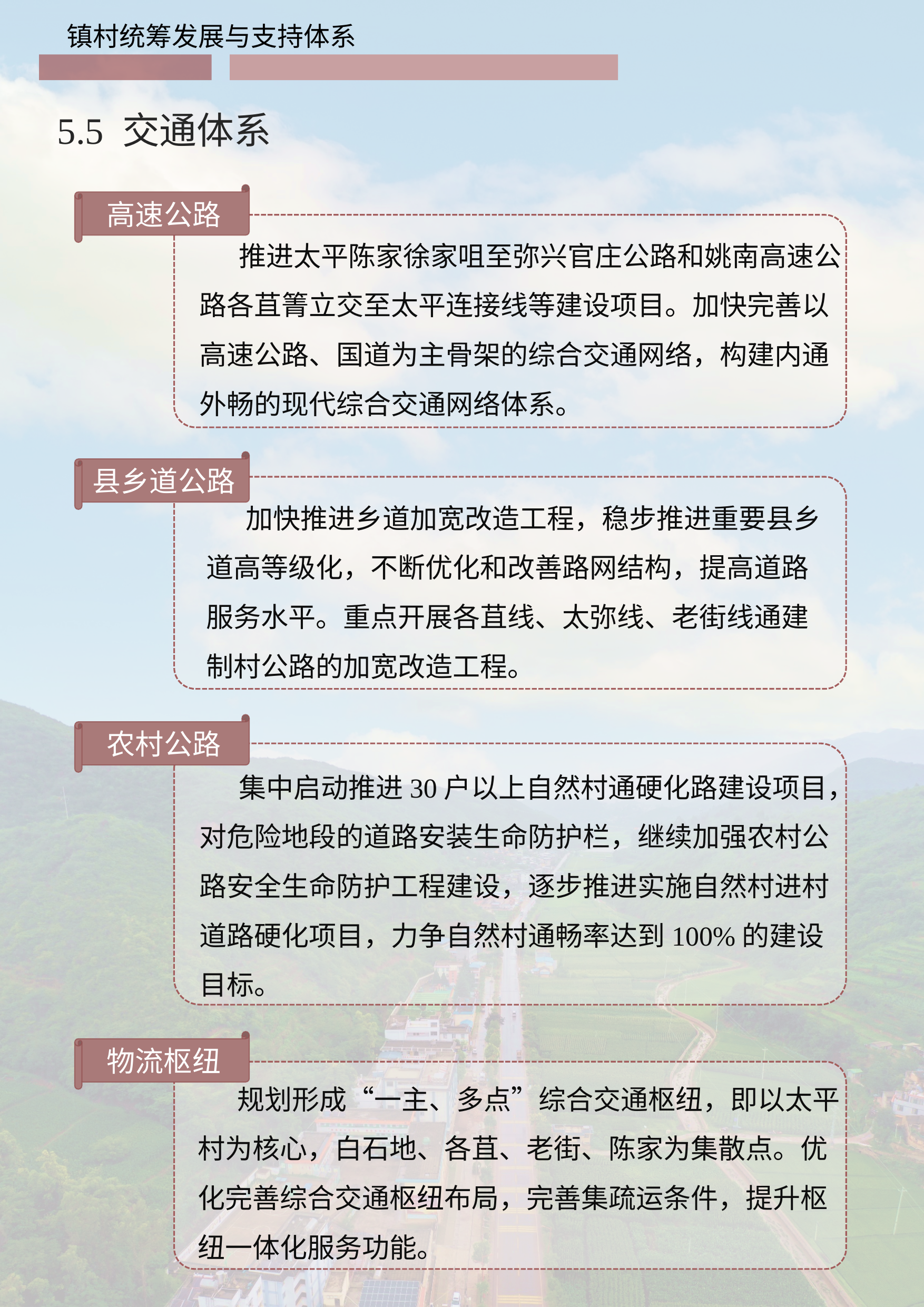

镇村统筹发展与支持体系

5.5 交通体系
高速公路

推进太平陈家徐家咀至弥兴官庄公路和姚南高速公路各苴箐立交至太平连接线等建设项目。加快完善以高速公路、国道为主骨架的综合交通网络，构建内通外畅的现代综合交通网络体系。
县乡道公路

加快推进乡道加宽改造工程，稳步推进重要县乡道高等级化，不断优化和改善路网结构，提高道路服务水平。重点开展各苴线、太弥线、老街线通建制村公路的加宽改造工程。

农村公路

集中启动推进30户以上自然村通硬化路建设项目，对危险地段的道路安装生命防护栏，继续加强农村公路安全生命防护工程建设，逐步推进实施自然村进村道路硬化项目，力争自然村通畅率达到100%的建设目标。
物流枢纽

规划形成“一主、多点”综合交通枢纽，即以太平村为核心，白石地、各苴、老街、陈家为集散点。优化完善综合交通枢纽布局，完善集疏运条件，提升枢纽一体化服务功能。